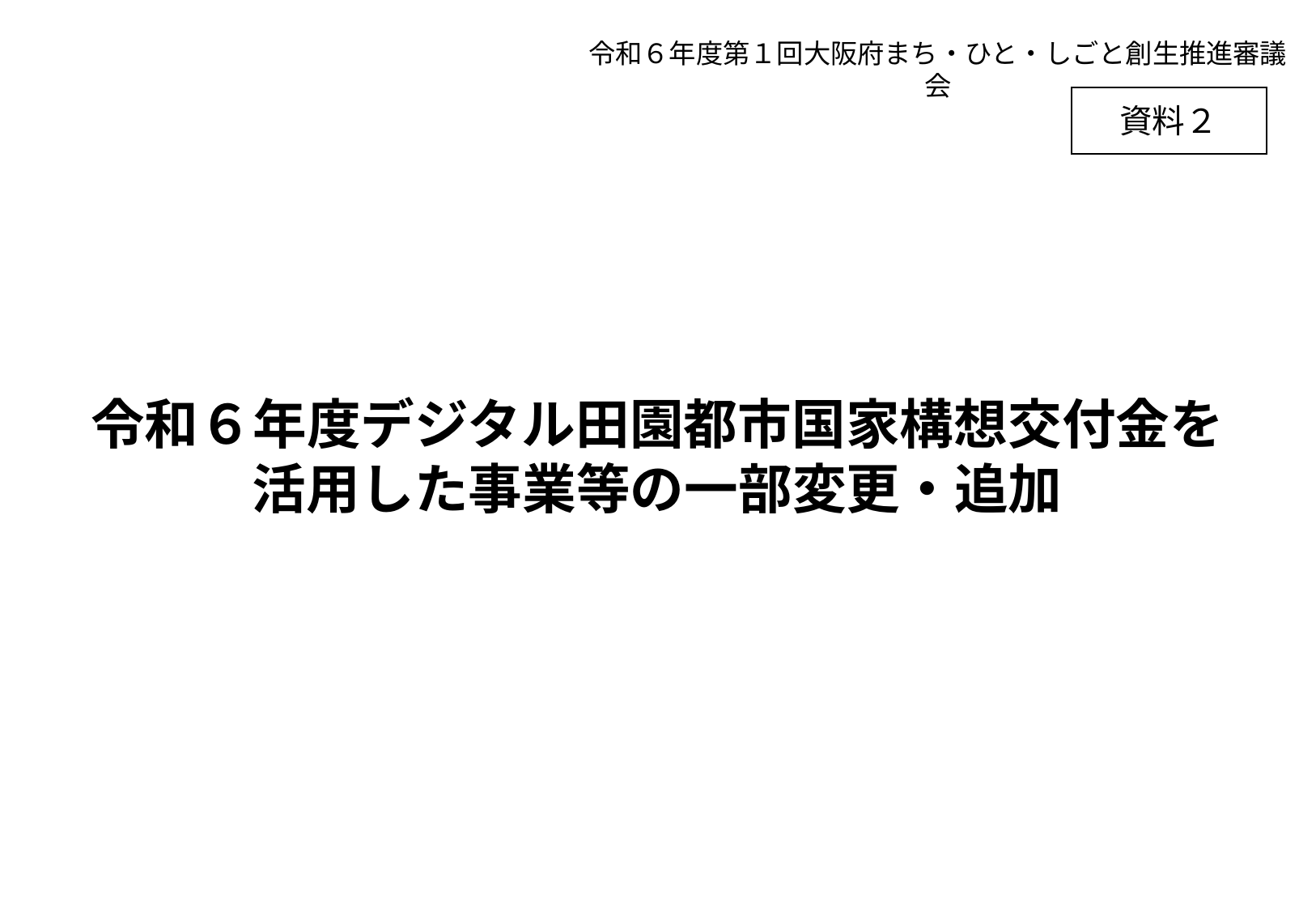

令和６年度第１回大阪府まち・ひと・しごと創生推進審議会
資料２
令和６年度デジタル田園都市国家構想交付金を
活用した事業等の一部変更・追加